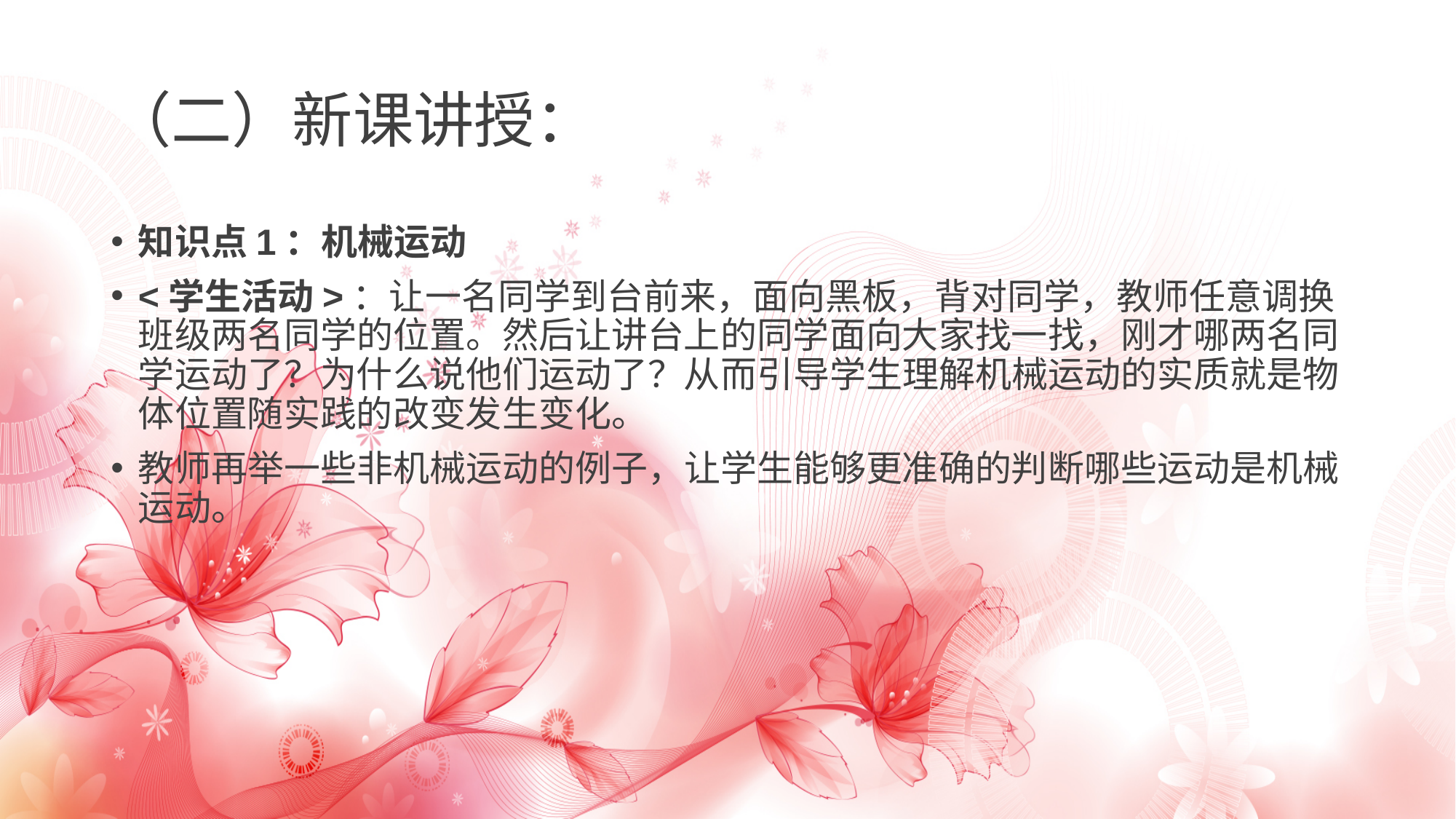

# （二）新课讲授：
知识点1：机械运动
<学生活动>：让一名同学到台前来，面向黑板，背对同学，教师任意调换班级两名同学的位置。然后让讲台上的同学面向大家找一找，刚才哪两名同学运动了？为什么说他们运动了？从而引导学生理解机械运动的实质就是物体位置随实践的改变发生变化。
教师再举一些非机械运动的例子，让学生能够更准确的判断哪些运动是机械运动。